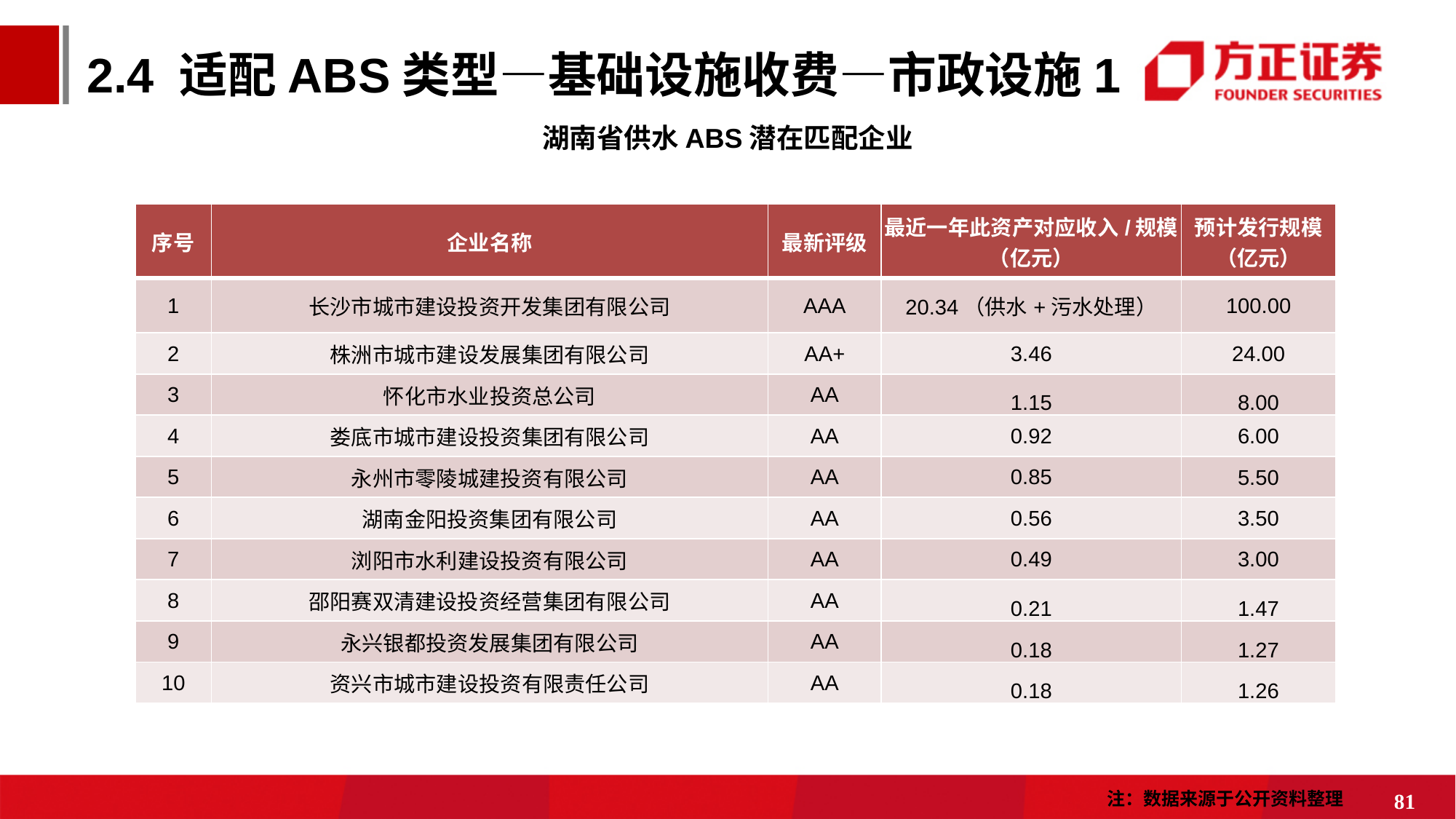

2.4 适配ABS类型—基础设施收费—市政设施1
湖南省供水ABS潜在匹配企业
| 序号 | 企业名称 | 最新评级 | 最近一年此资产对应收入/规模（亿元） | 预计发行规模（亿元） |
| --- | --- | --- | --- | --- |
| 1 | 长沙市城市建设投资开发集团有限公司 | AAA | 20.34（供水+污水处理） | 100.00 |
| 2 | 株洲市城市建设发展集团有限公司 | AA+ | 3.46 | 24.00 |
| 3 | 怀化市水业投资总公司 | AA | 1.15 | 8.00 |
| 4 | 娄底市城市建设投资集团有限公司 | AA | 0.92 | 6.00 |
| 5 | 永州市零陵城建投资有限公司 | AA | 0.85 | 5.50 |
| 6 | 湖南金阳投资集团有限公司 | AA | 0.56 | 3.50 |
| 7 | 浏阳市水利建设投资有限公司 | AA | 0.49 | 3.00 |
| 8 | 邵阳赛双清建设投资经营集团有限公司 | AA | 0.21 | 1.47 |
| 9 | 永兴银都投资发展集团有限公司 | AA | 0.18 | 1.27 |
| 10 | 资兴市城市建设投资有限责任公司 | AA | 0.18 | 1.26 |
注：数据来源于公开资料整理
81